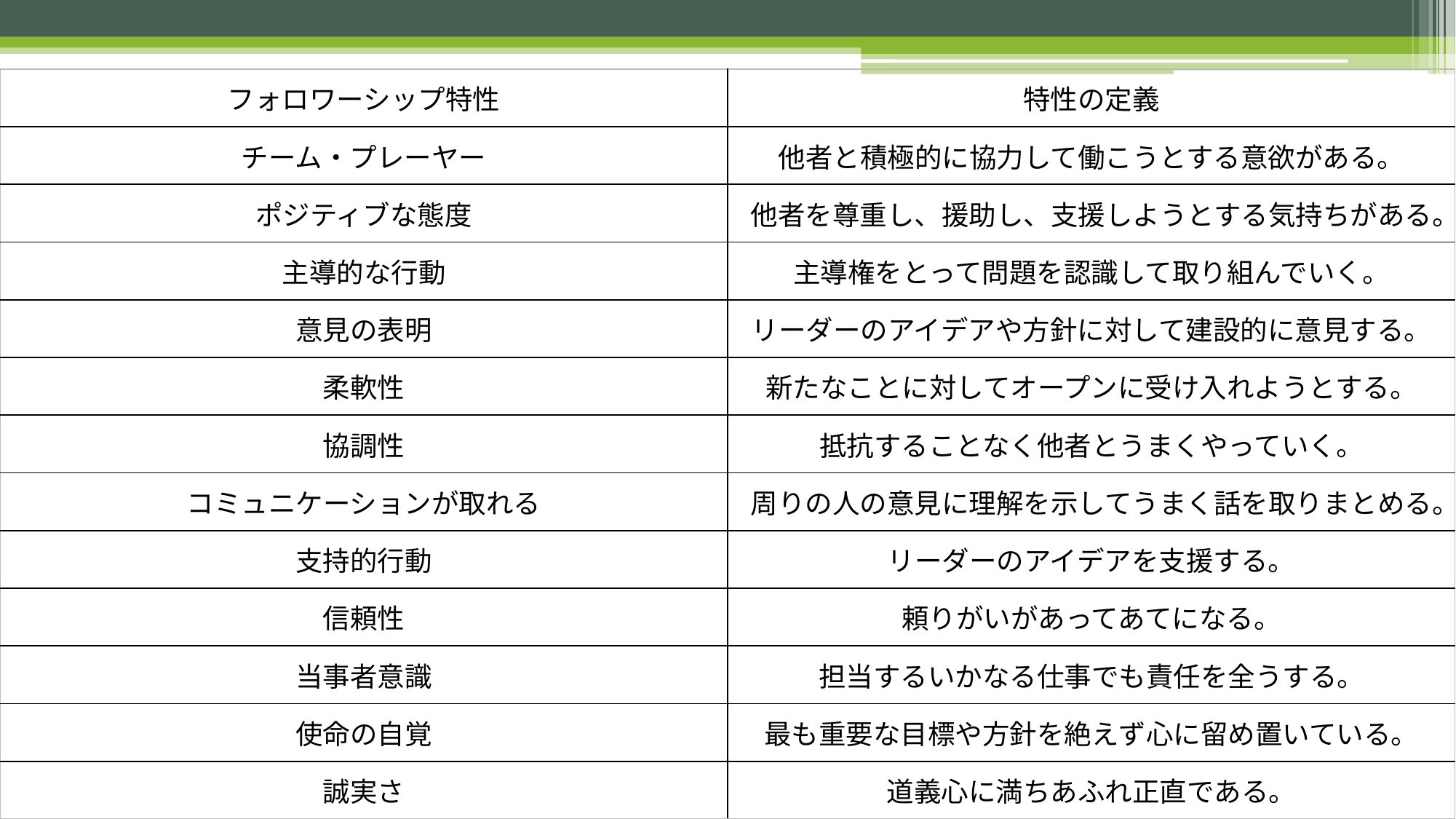

| フォロワーシップ特性 | 特性の定義 |
| --- | --- |
| チーム・プレーヤー | 他者と積極的に協力して働こうとする意欲がある。 |
| ポジティブな態度 | 他者を尊重し、援助し、支援しようとする気持ちがある。 |
| 主導的な行動 | 主導権をとって問題を認識して取り組んでいく。 |
| 意見の表明 | リーダーのアイデアや方針に対して建設的に意見する。 |
| 柔軟性 | 新たなことに対してオープンに受け入れようとする。 |
| 協調性 | 抵抗することなく他者とうまくやっていく。 |
| コミュニケーションが取れる | 周りの人の意見に理解を示してうまく話を取りまとめる。 |
| 支持的行動 | リーダーのアイデアを支援する。 |
| 信頼性 | 頼りがいがあってあてになる。 |
| 当事者意識 | 担当するいかなる仕事でも責任を全うする。 |
| 使命の自覚 | 最も重要な目標や方針を絶えず心に留め置いている。 |
| 誠実さ | 道義心に満ちあふれ正直である。 |